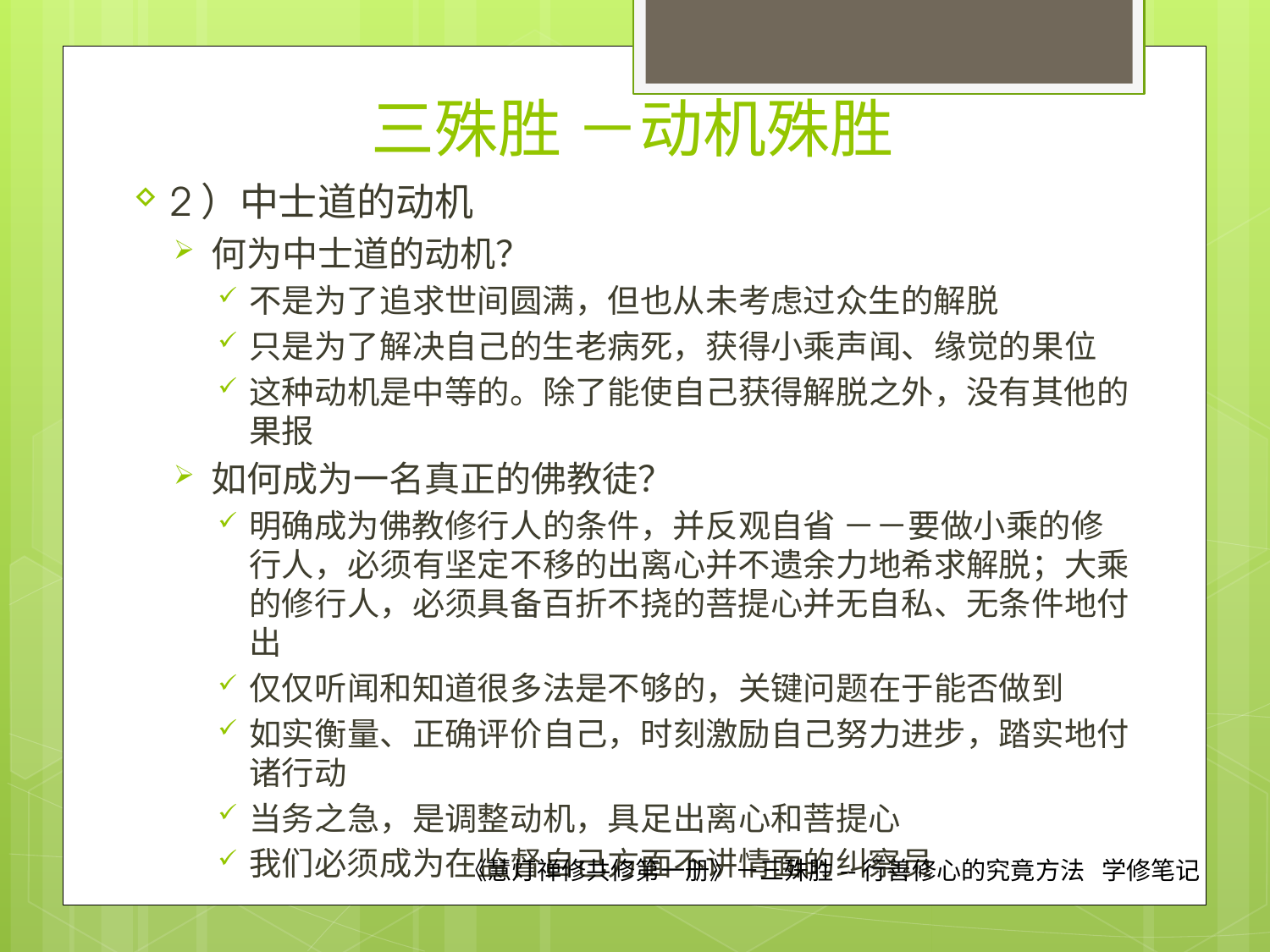

# 三殊胜 －动机殊胜
2）中士道的动机
何为中士道的动机？
不是为了追求世间圆满，但也从未考虑过众生的解脱
只是为了解决自己的生老病死，获得小乘声闻、缘觉的果位
这种动机是中等的。除了能使自己获得解脱之外，没有其他的果报
如何成为一名真正的佛教徒？
明确成为佛教修行人的条件，并反观自省 －－要做小乘的修行人，必须有坚定不移的出离心并不遗余力地希求解脱；大乘的修行人，必须具备百折不挠的菩提心并无自私、无条件地付出
仅仅听闻和知道很多法是不够的，关键问题在于能否做到
如实衡量、正确评价自己，时刻激励自己努力进步，踏实地付诸行动
当务之急，是调整动机，具足出离心和菩提心
我们必须成为在监督自己方面不讲情面的纠察员

《慧灯禅修共修第一册》－三殊胜--行善修心的究竟方法   学修笔记